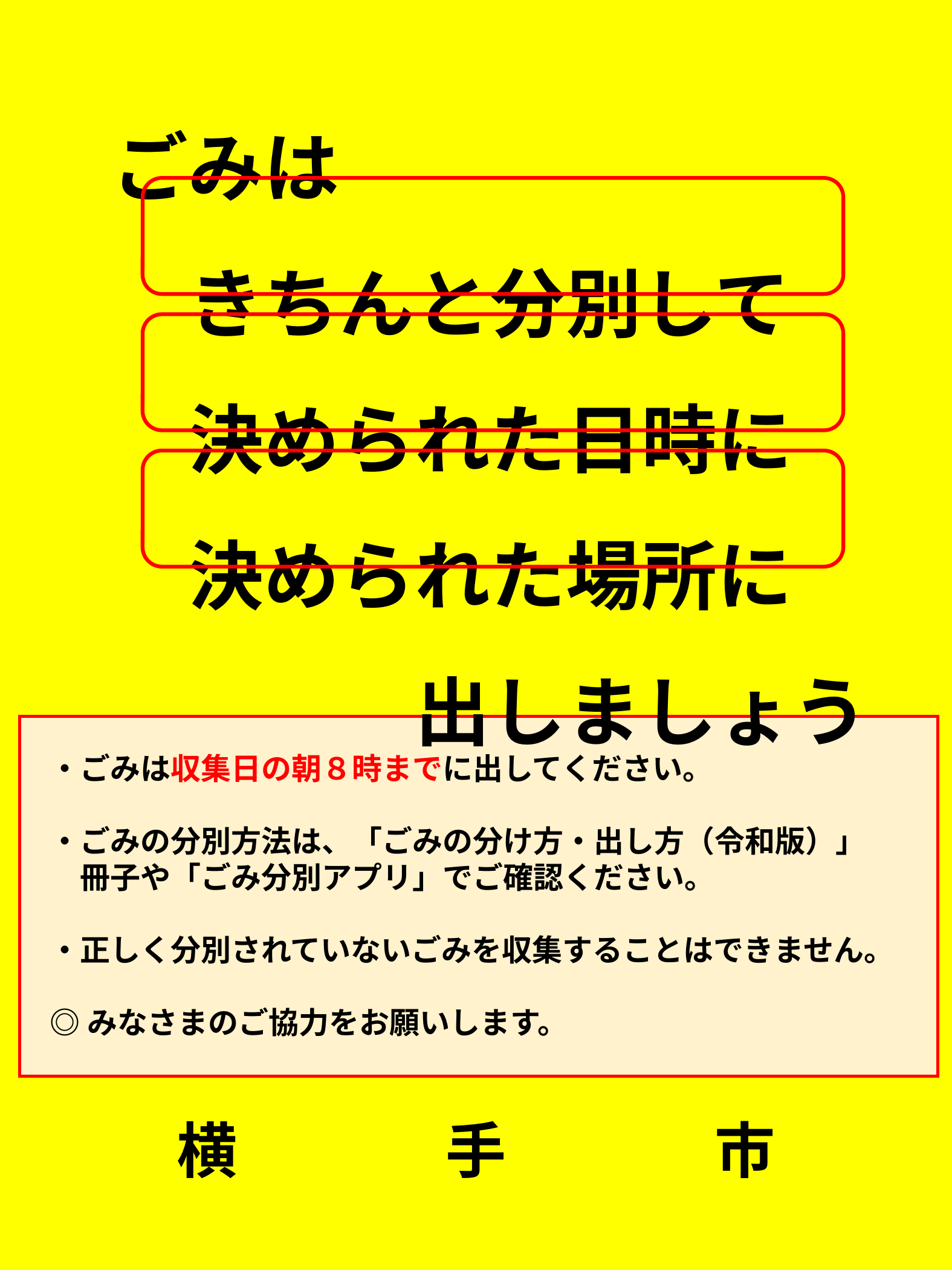

# ごみは　 　　きちんと分別して 　　決められた日時に 　　決められた場所に 　　　　　出しましょう

・ごみは収集日の朝８時までに出してください。

・ごみの分別方法は、「ごみの分け方・出し方（令和版）」
　冊子や「ごみ分別アプリ」でご確認ください。

・正しく分別されていないごみを収集することはできません。

◎みなさまのご協力をお願いします。
横　　　  手  　　　市